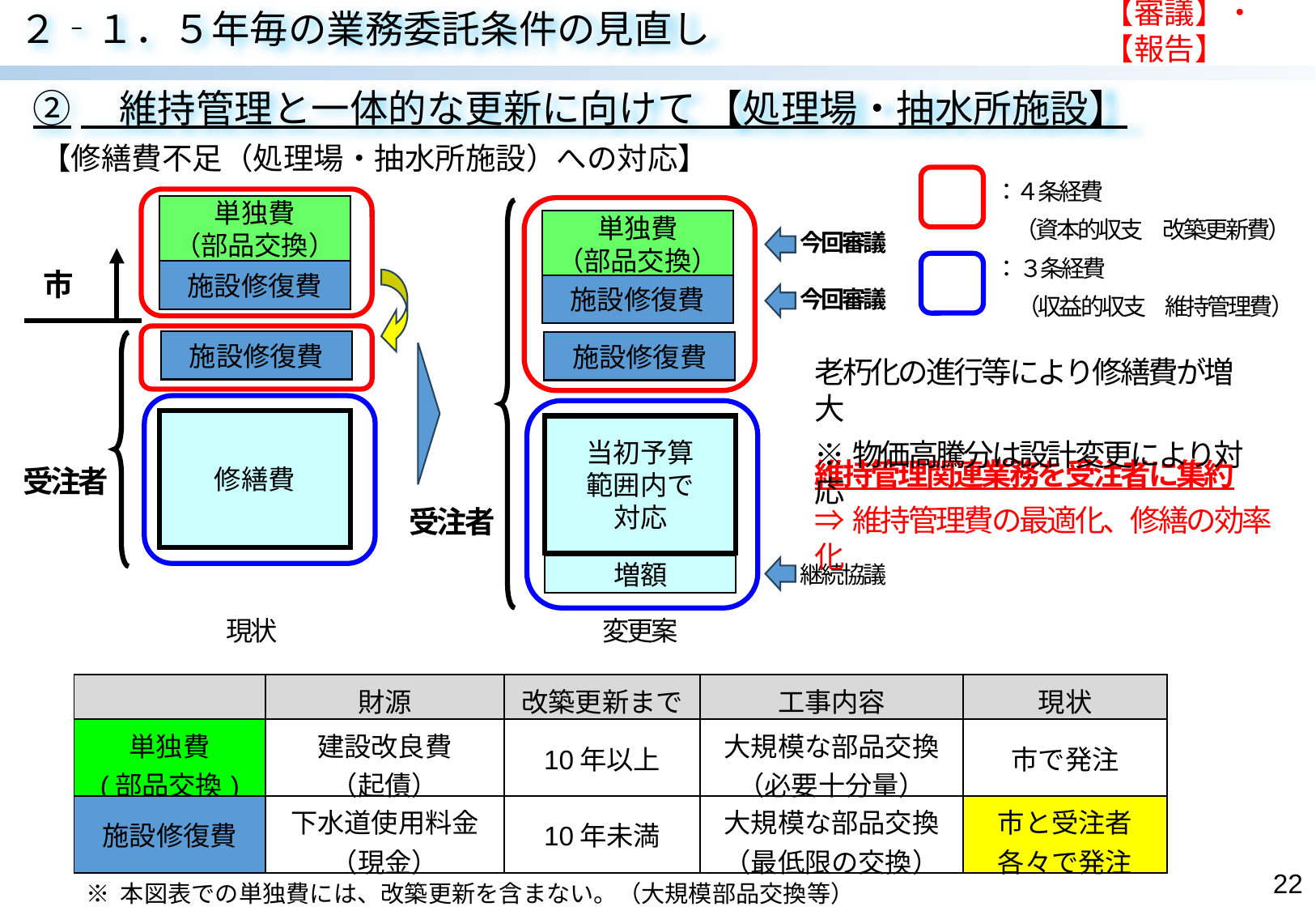

【審議】・【報告】
２‐１．５年毎の業務委託条件の見直し
②　維持管理と一体的な更新に向けて 【処理場・抽水所施設】
【修繕費不足（処理場・抽水所施設）への対応】

：４条経費
    （資本的収支　改築更新費）
： ３条経費
     （収益的収支　維持管理費）

単独費
（部品交換）

単独費
（部品交換）
今回審議

市
施設修復費

施設修復費
今回審議

施設修復費
施設修復費

老朽化の進行等により修繕費が増大
※物価高騰分は設計変更により対応

修繕費
当初予算
範囲内で
対応
維持管理関連業務を受注者に集約
⇒維持管理費の最適化、修繕の効率化
受注者
受注者
継続協議
増額

現状
変更案
|  | 財源 | 改築更新まで | 工事内容 | 現状 |
| --- | --- | --- | --- | --- |
| 単独費 (部品交換) | 建設改良費 （起債） | 10年以上 | 大規模な部品交換 （必要十分量） | 市で発注 |
| 施設修復費 | 下水道使用料金 （現金） | 10年未満 | 大規模な部品交換 （最低限の交換） | 市と受注者 各々で発注 |
22
※ 本図表での単独費には、改築更新を含まない。（大規模部品交換等）